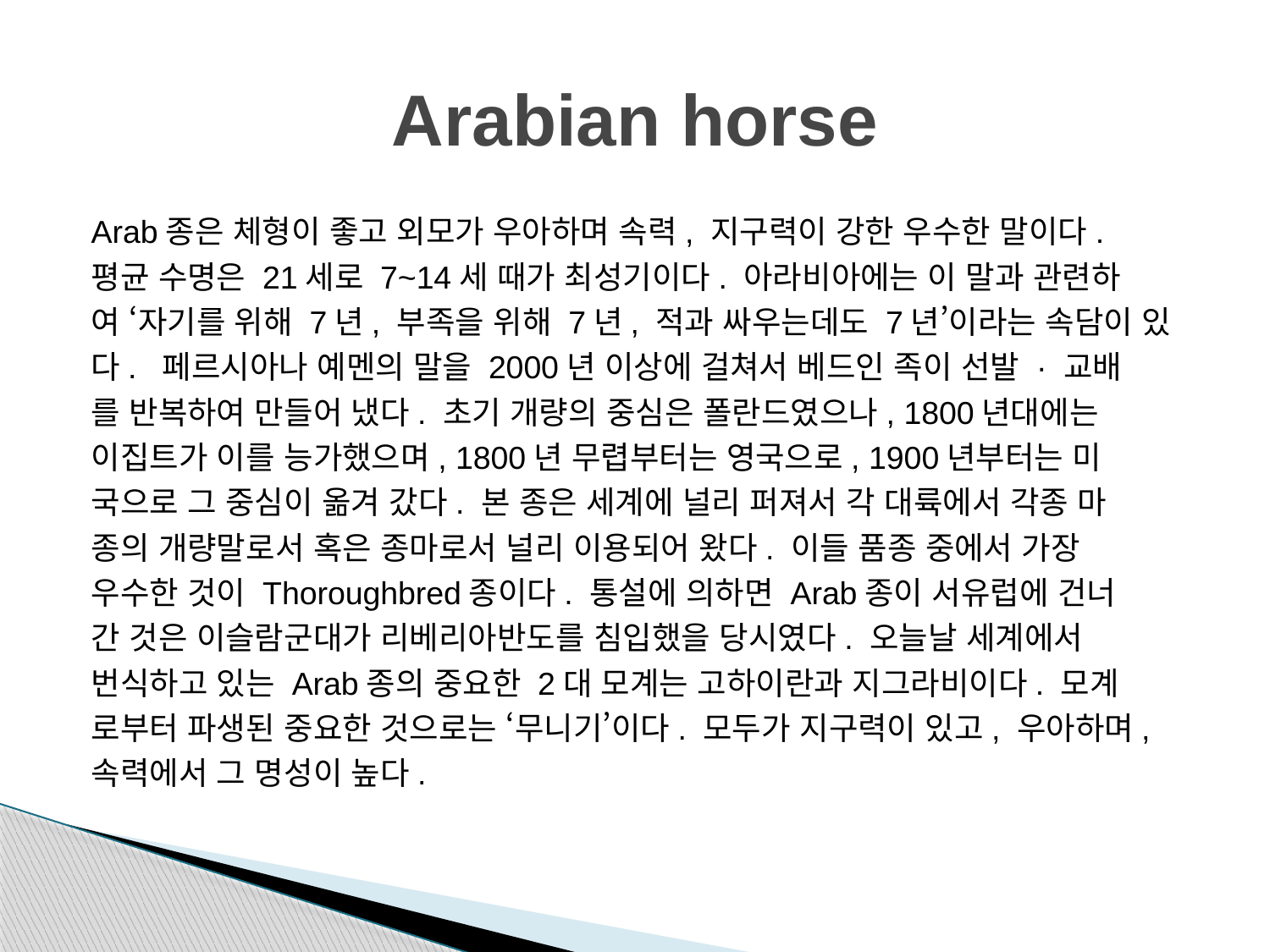

# Arabian horse
Arab종은 체형이 좋고 외모가 우아하며 속력, 지구력이 강한 우수한 말이다.
평균 수명은 21세로 7~14세 때가 최성기이다. 아라비아에는 이 말과 관련하
여 ‘자기를 위해 7년, 부족을 위해 7년, 적과 싸우는데도 7년’이라는 속담이 있
다.  페르시아나 예멘의 말을 2000년 이상에 걸쳐서 베드인 족이 선발 · 교배
를 반복하여 만들어 냈다. 초기 개량의 중심은 폴란드였으나, 1800년대에는
이집트가 이를 능가했으며, 1800년 무렵부터는 영국으로, 1900년부터는 미
국으로 그 중심이 옮겨 갔다. 본 종은 세계에 널리 퍼져서 각 대륙에서 각종 마
종의 개량말로서 혹은 종마로서 널리 이용되어 왔다. 이들 품종 중에서 가장
우수한 것이 Thoroughbred종이다. 통설에 의하면 Arab종이 서유럽에 건너
간 것은 이슬람군대가 리베리아반도를 침입했을 당시였다. 오늘날 세계에서
번식하고 있는 Arab종의 중요한 2대 모계는 고하이란과 지그라비이다. 모계
로부터 파생된 중요한 것으로는 ‘무니기’이다. 모두가 지구력이 있고, 우아하며,
속력에서 그 명성이 높다.